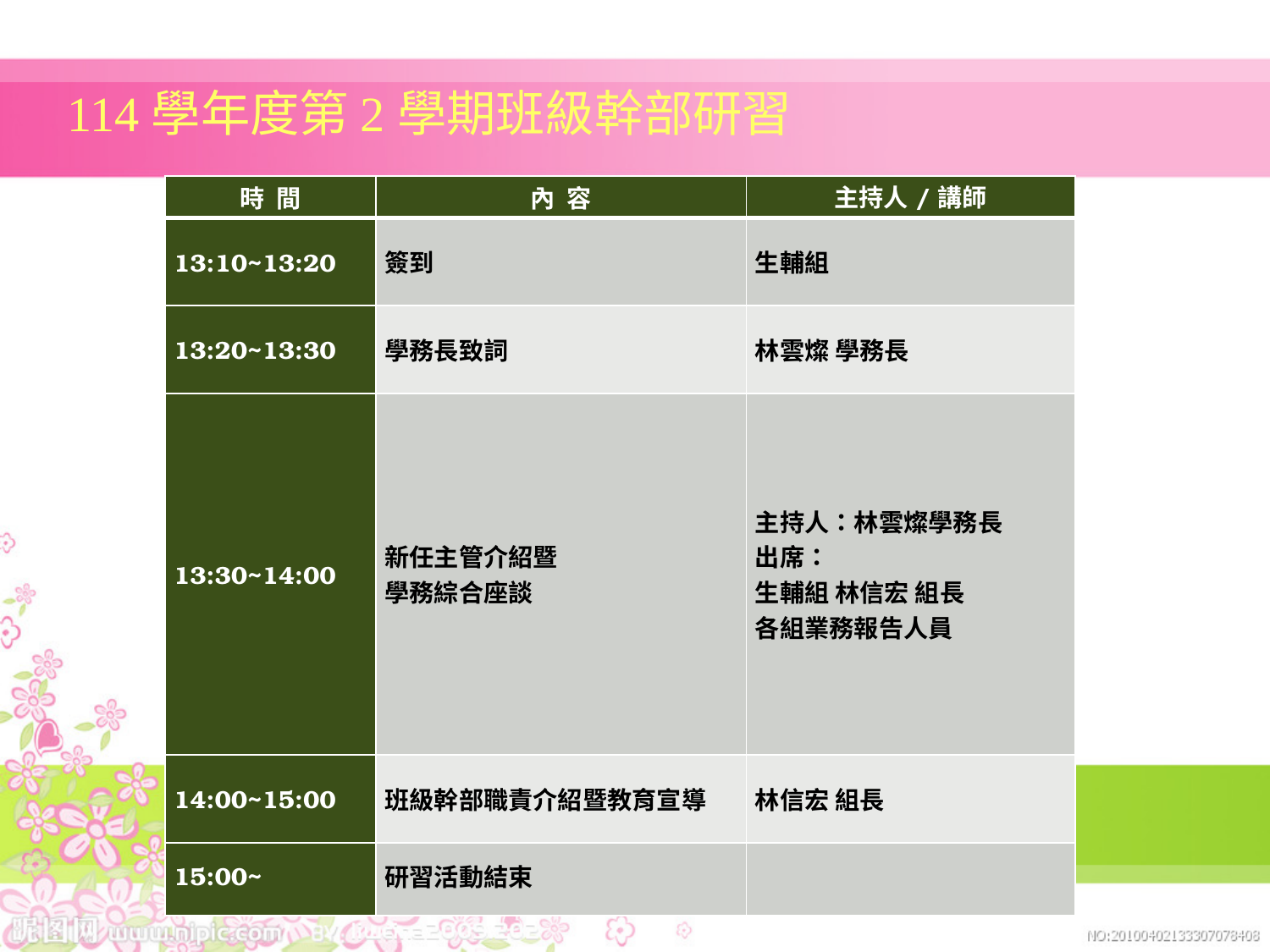

114學年度第2學期班級幹部研習

| 時 間 | 內 容 | 主持人/講師 |
| --- | --- | --- |
| 13:10~13:20 | 簽到 | 生輔組 |
| 13:20~13:30 | 學務長致詞 | 林雲燦 學務長 |
| 13:30~14:00 | 新任主管介紹暨 學務綜合座談 | 主持人：林雲燦學務長 出席： 生輔組 林信宏 組長 各組業務報告人員 |
| 14:00~15:00 | 班級幹部職責介紹暨教育宣導 | 林信宏 組長 |
| 15:00~ | 研習活動結束 |  |